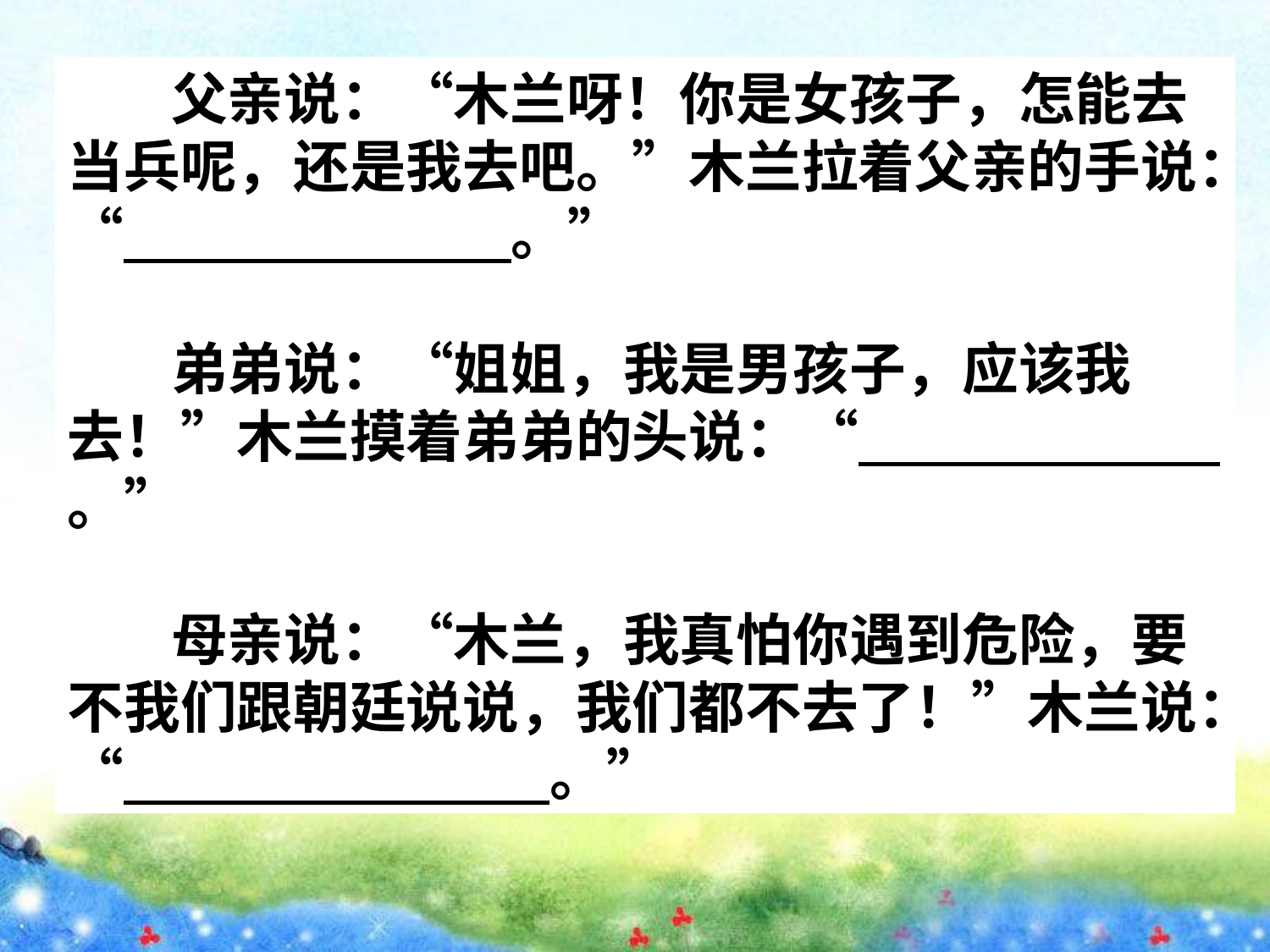

父亲说：“木兰呀！你是女孩子，怎能去当兵呢，还是我去吧。”木兰拉着父亲的手说：“                              。”

       弟弟说：“姐姐，我是男孩子，应该我去！”木兰摸着弟弟的头说：“                             。”

       母亲说：“木兰，我真怕你遇到危险，要不我们跟朝廷说说，我们都不去了！”木兰说：“                                 。”